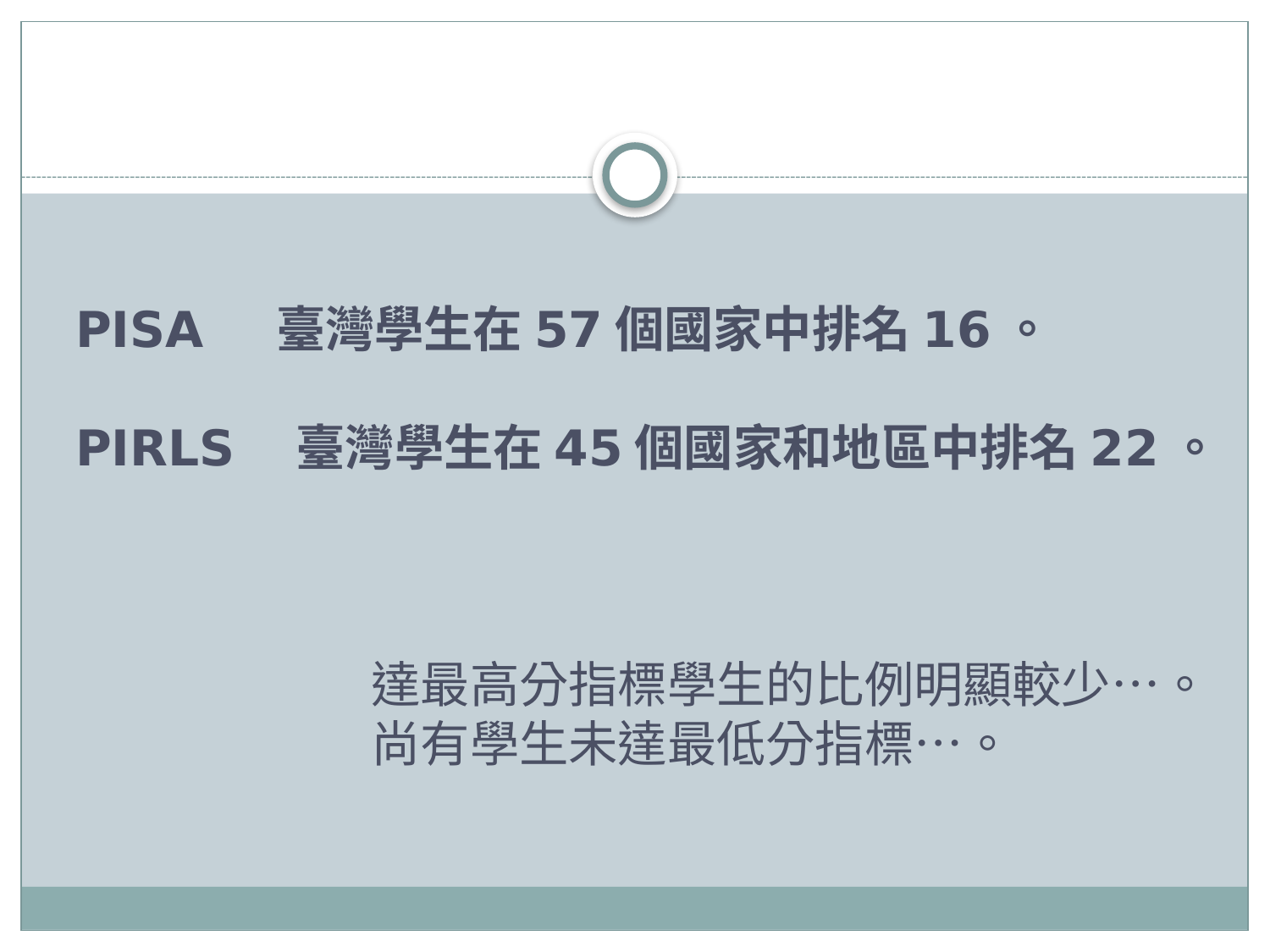

#

PISA　 臺灣學生在57個國家中排名16。

PIRLS　臺灣學生在45個國家和地區中排名22。

　　　　　　達最高分指標學生的比例明顯較少…。
　　　　　　尚有學生未達最低分指標…。